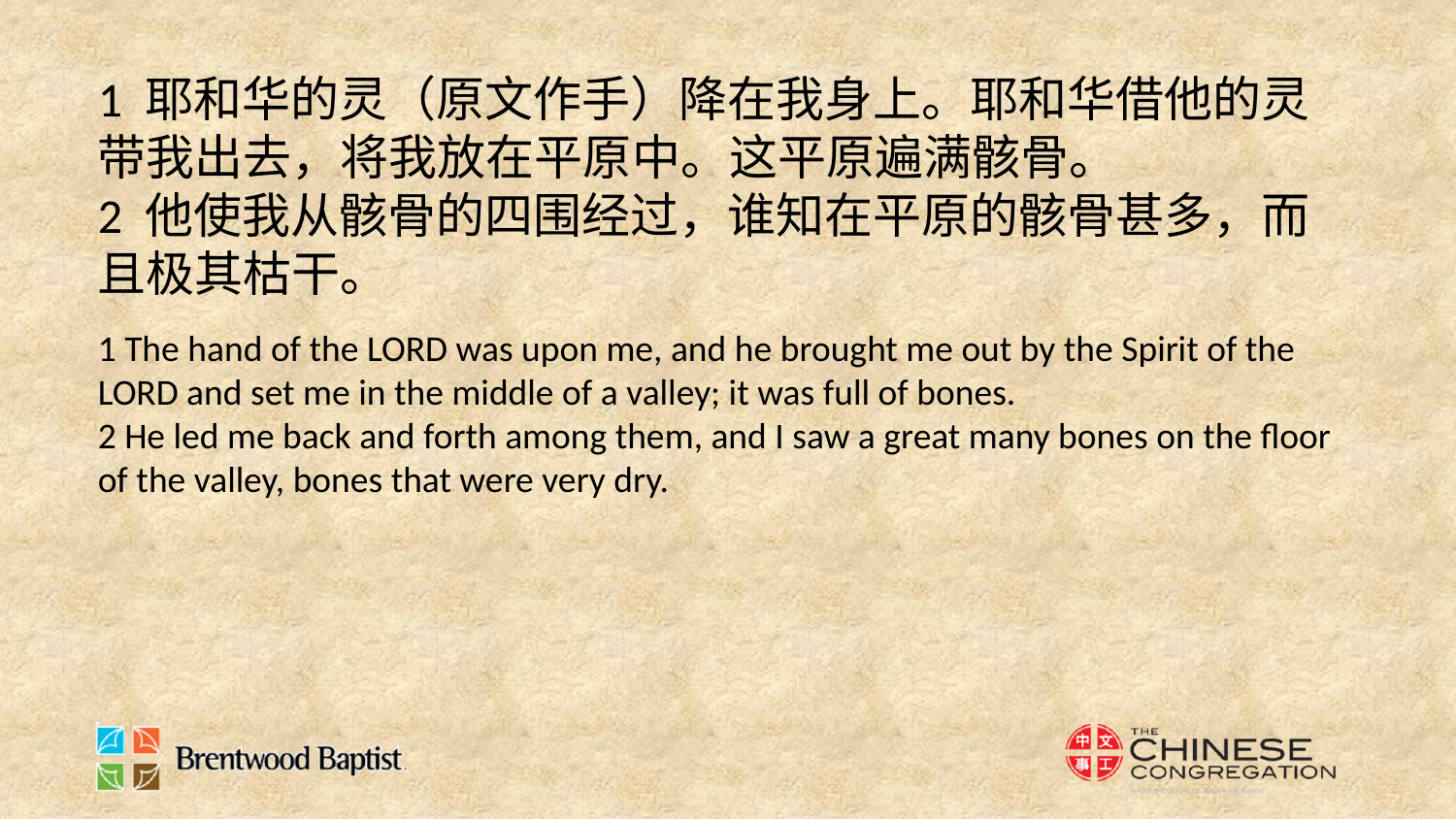

1 耶和华的灵（原文作手）降在我身上。耶和华借他的灵带我出去，将我放在平原中。这平原遍满骸骨。
2 他使我从骸骨的四围经过，谁知在平原的骸骨甚多，而且极其枯干。

1 The hand of the LORD was upon me, and he brought me out by the Spirit of the LORD and set me in the middle of a valley; it was full of bones.
2 He led me back and forth among them, and I saw a great many bones on the floor of the valley, bones that were very dry.